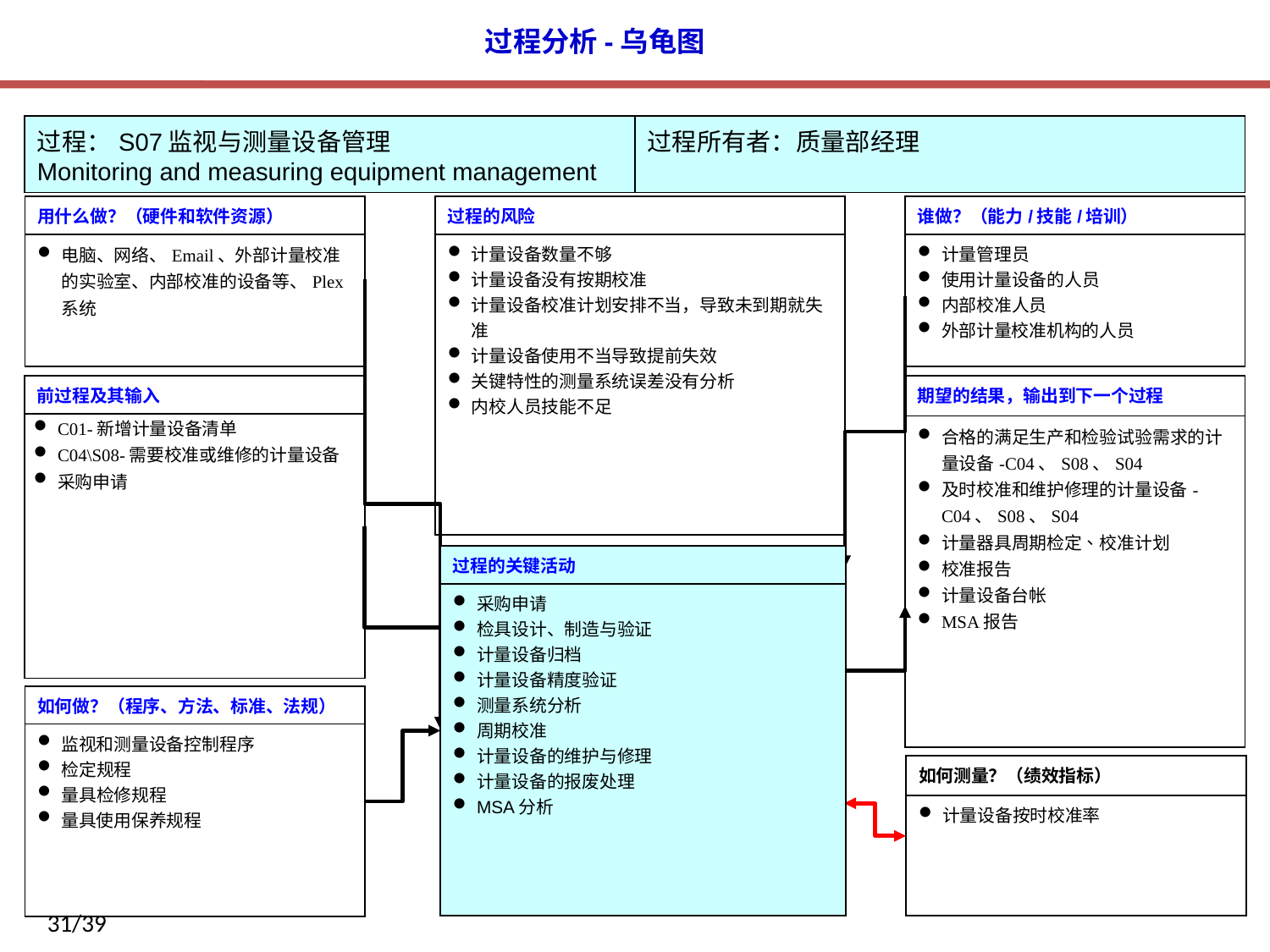

| 过程：S07监视与测量设备管理 Monitoring and measuring equipment management | 过程所有者：质量部经理 |
| --- | --- |
| 用什么做？（硬件和软件资源） |
| --- |
| 电脑、网络、Email、外部计量校准的实验室、内部校准的设备等、Plex系统 |
| 过程的风险 |
| --- |
| 计量设备数量不够 计量设备没有按期校准 计量设备校准计划安排不当，导致未到期就失准 计量设备使用不当导致提前失效 关键特性的测量系统误差没有分析 内校人员技能不足 |
| 谁做？（能力/技能/培训） |
| --- |
| 计量管理员 使用计量设备的人员 内部校准人员 外部计量校准机构的人员 |
| 前过程及其输入 |
| --- |
| C01-新增计量设备清单 C04\S08-需要校准或维修的计量设备 采购申请 |
| 期望的结果，输出到下一个过程 |
| --- |
| 合格的满足生产和检验试验需求的计量设备-C04、S08、S04 及时校准和维护修理的计量设备-C04、S08、S04 计量器具周期检定、校准计划 校准报告 计量设备台帐 MSA报告 |
| 过程的关键活动 |
| --- |
| 采购申请 检具设计、制造与验证 计量设备归档 计量设备精度验证 测量系统分析 周期校准 计量设备的维护与修理 计量设备的报废处理 MSA分析 |
| 如何做？（程序、方法、标准、法规） |
| --- |
| 监视和测量设备控制程序 检定规程 量具检修规程 量具使用保养规程 |
| 如何测量？（绩效指标） |
| --- |
| 计量设备按时校准率 |
31/39